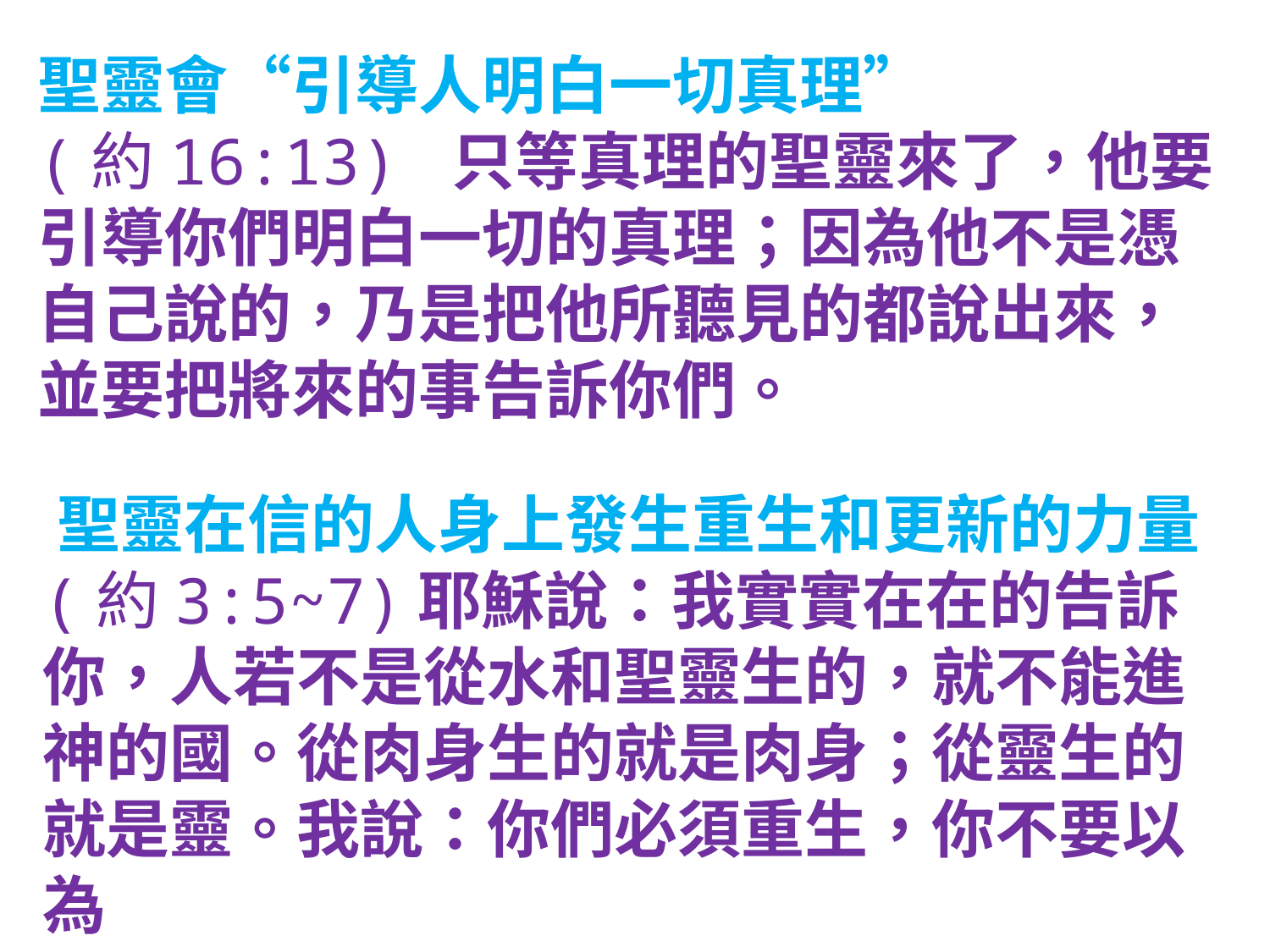

聖靈會“引導人明白一切真理”
(約16:13) 只等真理的聖靈來了，他要引導你們明白一切的真理；因為他不是憑自己說的，乃是把他所聽見的都說出來，並要把將來的事告訴你們。
 聖靈在信的人身上發生重生和更新的力量
(約3:5~7)耶穌說：我實實在在的告訴你，人若不是從水和聖靈生的，就不能進神的國。從肉身生的就是肉身；從靈生的就是靈。我說：你們必須重生，你不要以為